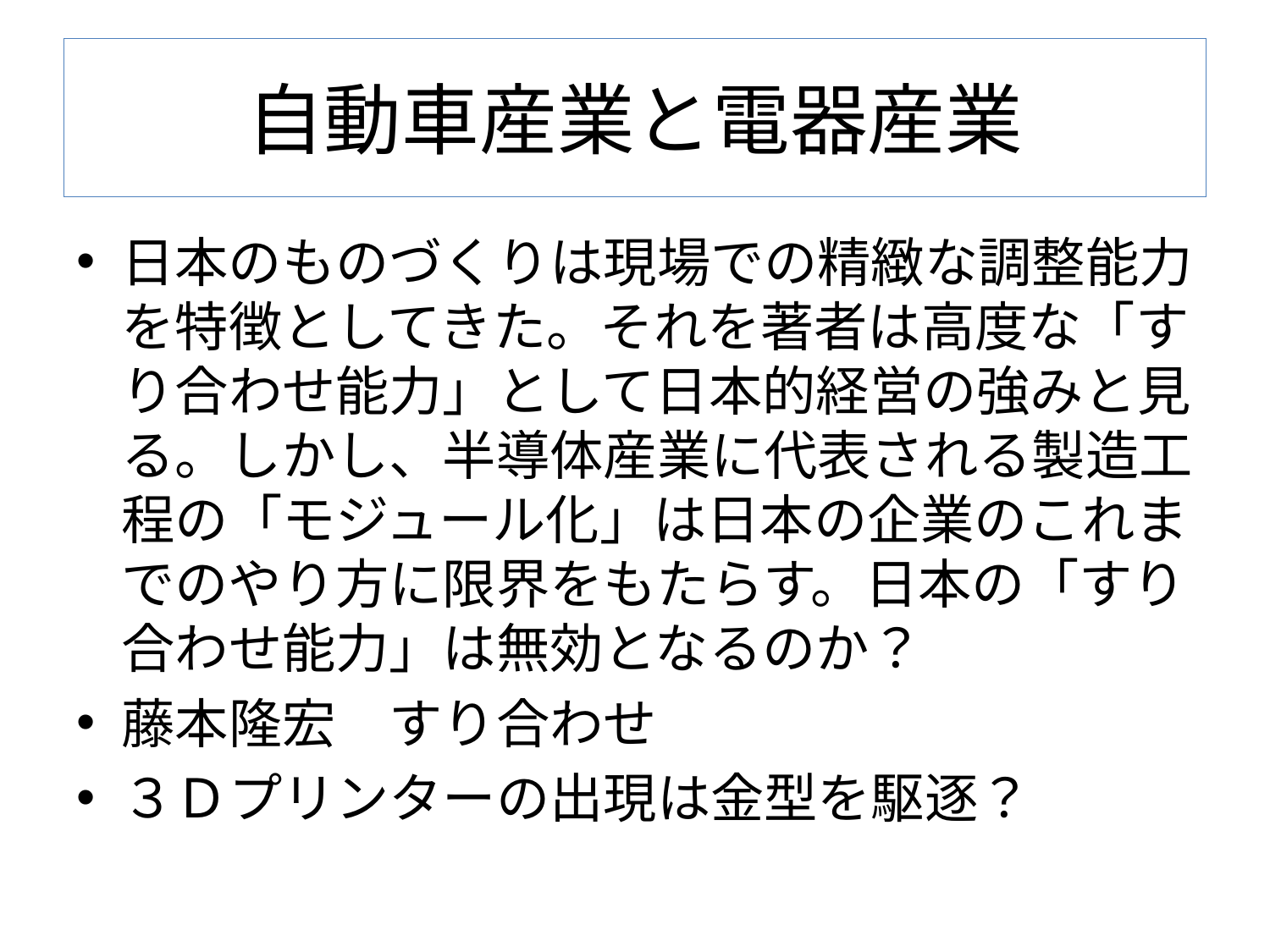

# 自動車産業と電器産業
日本のものづくりは現場での精緻な調整能力を特徴としてきた。それを著者は高度な「すり合わせ能力」として日本的経営の強みと見る。しかし、半導体産業に代表される製造工程の「モジュール化」は日本の企業のこれまでのやり方に限界をもたらす。日本の「すり合わせ能力」は無効となるのか？
藤本隆宏　すり合わせ
３Ｄプリンターの出現は金型を駆逐？